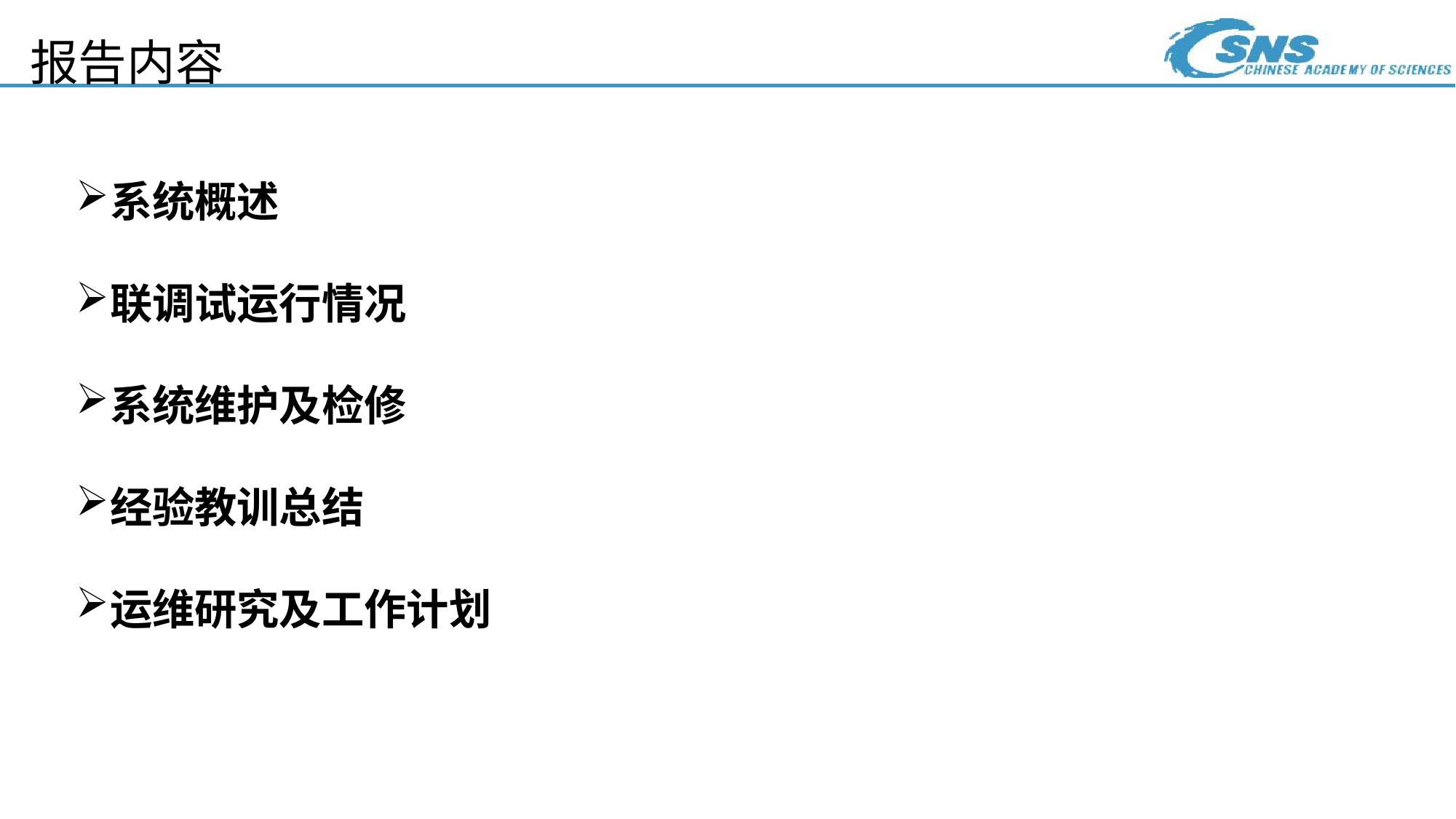

报告内容
系统概述
联调试运行情况
系统维护及检修
经验教训总结
运维研究及工作计划